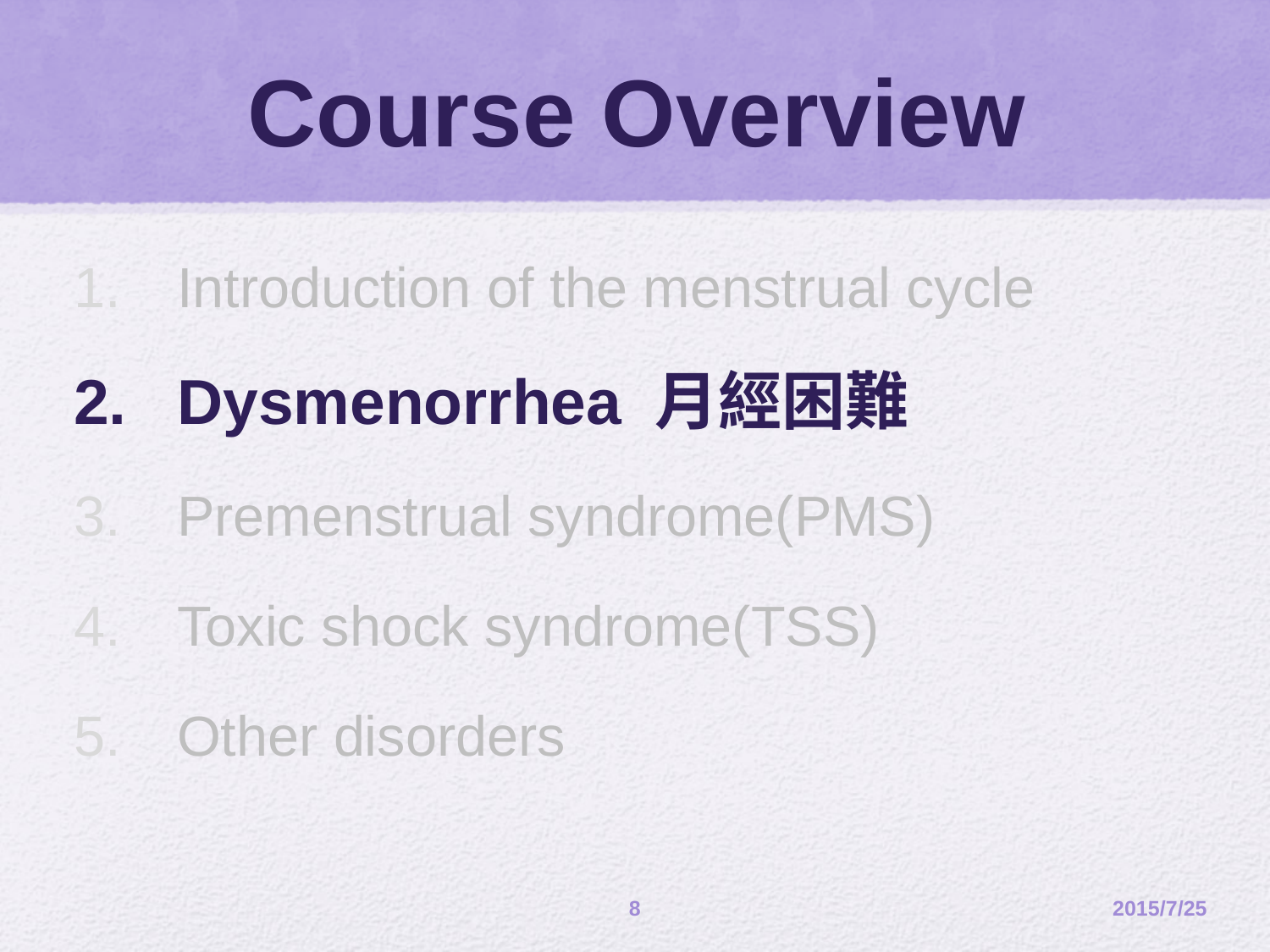

# Course Overview
Introduction of the menstrual cycle
Dysmenorrhea 月經困難
Premenstrual syndrome(PMS)
Toxic shock syndrome(TSS)
Other disorders

8
2015/7/25